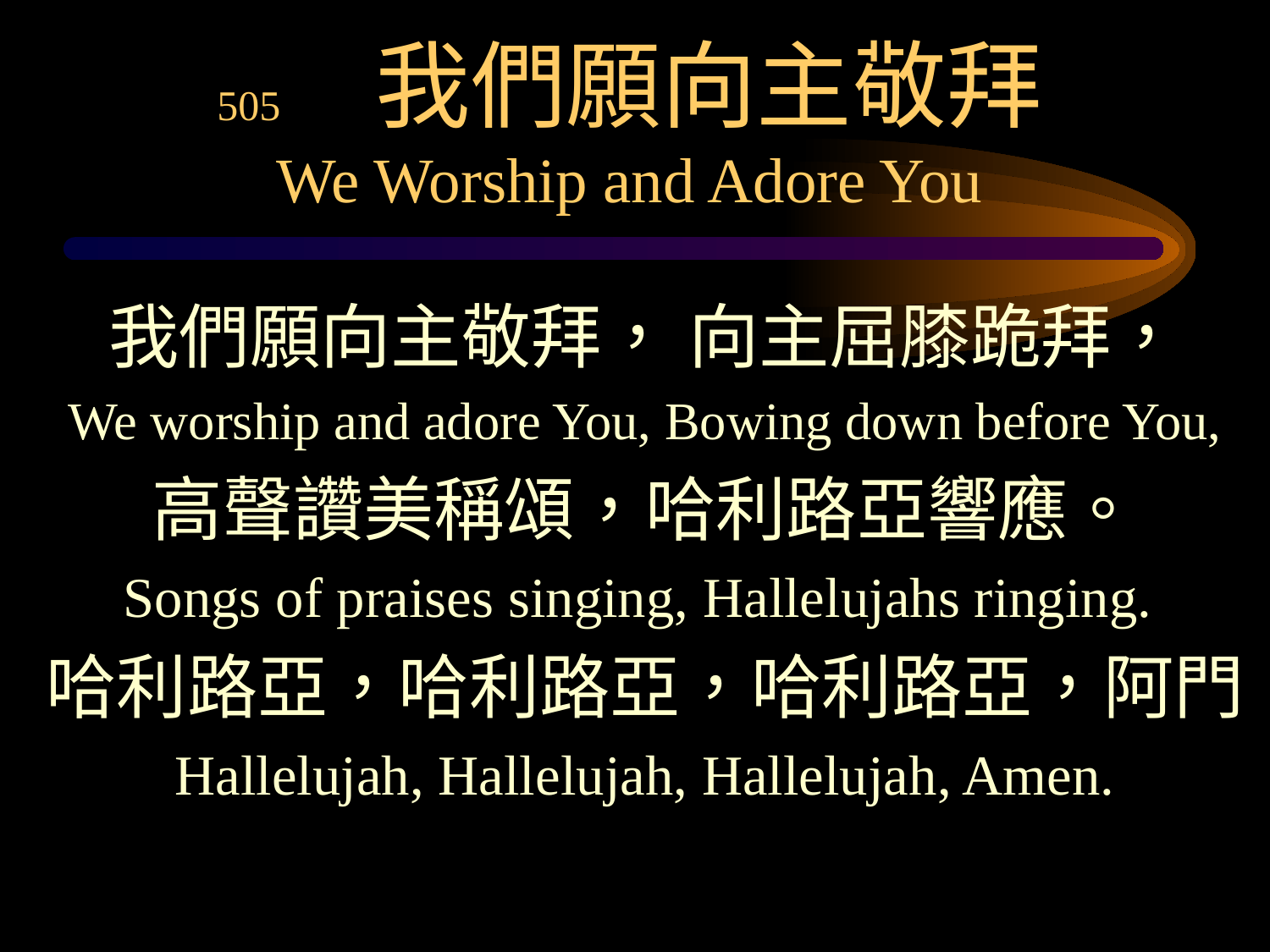

# 505        我們願向主敬拜 We Worship and Adore You
我們願向主敬拜， 向主屈膝跪拜，
We worship and adore You, Bowing down before You,
高聲讚美稱頌，哈利路亞響應。
Songs of praises singing, Hallelujahs ringing.
哈利路亞，哈利路亞，哈利路亞，阿門
Hallelujah, Hallelujah, Hallelujah, Amen.